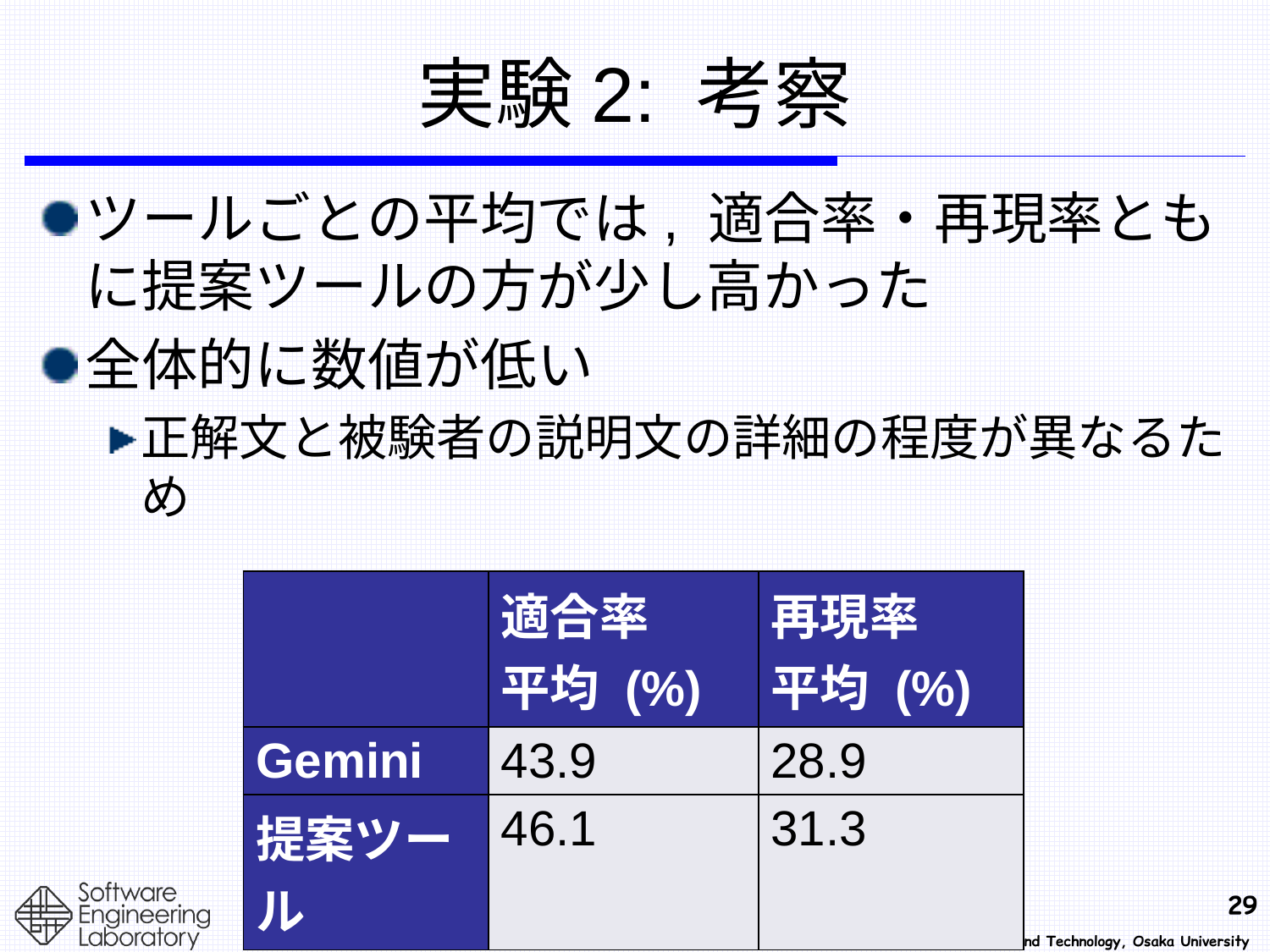

# 実験2: 考察
ツールごとの平均では, 適合率・再現率ともに提案ツールの方が少し高かった
全体的に数値が低い
正解文と被験者の説明文の詳細の程度が異なるため
|  | 適合率 平均 (%) | 再現率 平均 (%) |
| --- | --- | --- |
| Gemini | 43.9 | 28.9 |
| 提案ツール | 46.1 | 31.3 |